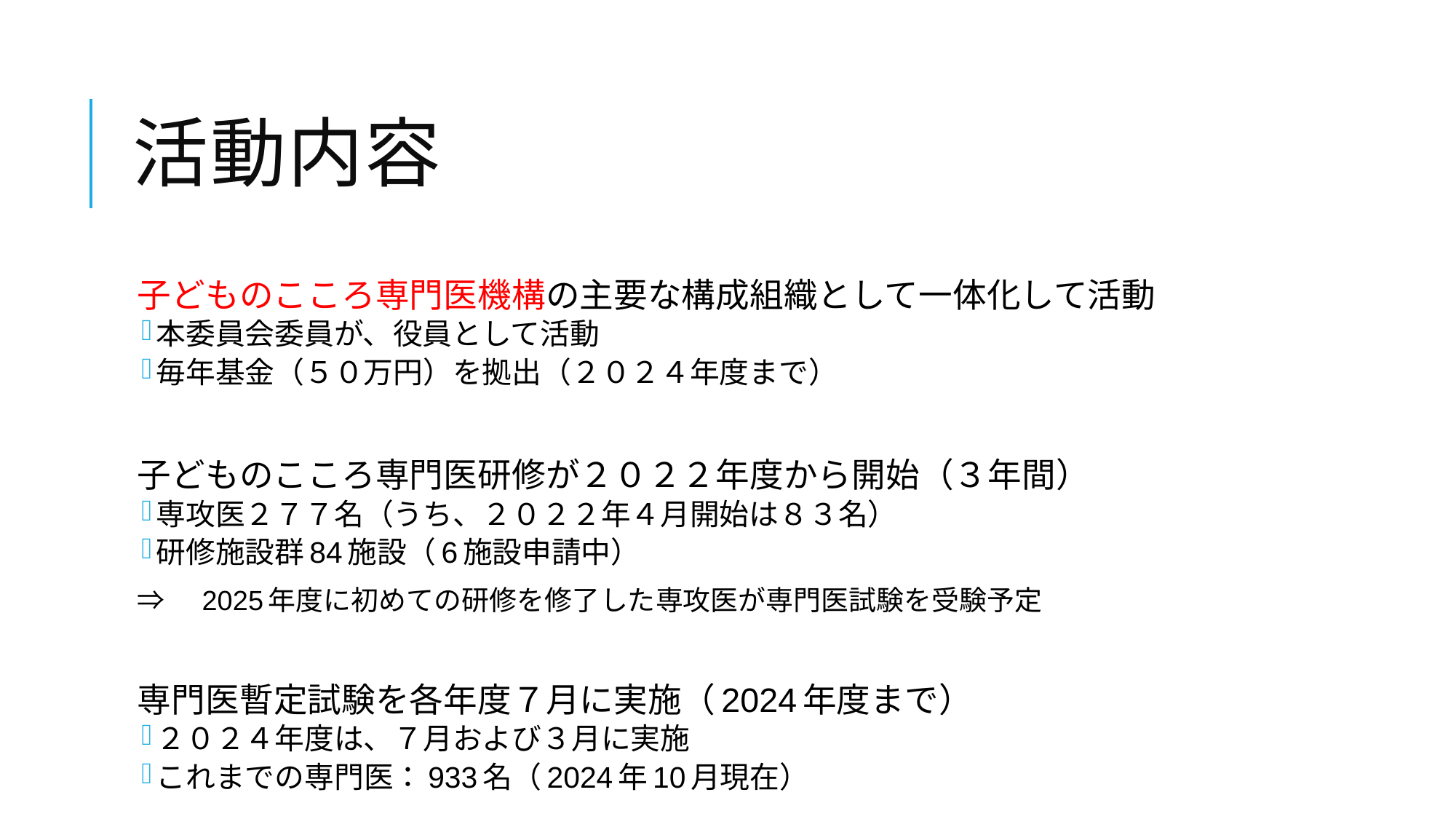

# 活動内容
子どものこころ専門医機構の主要な構成組織として一体化して活動
本委員会委員が、役員として活動
毎年基金（５０万円）を拠出（２０２４年度まで）

子どものこころ専門医研修が２０２２年度から開始（３年間）
専攻医２７７名（うち、２０２２年４月開始は８３名）
研修施設群84施設（6施設申請中）
⇒　2025年度に初めての研修を修了した専攻医が専門医試験を受験予定

専門医暫定試験を各年度７月に実施（2024年度まで）
２０２４年度は、７月および３月に実施
これまでの専門医：933名（2024年10月現在）